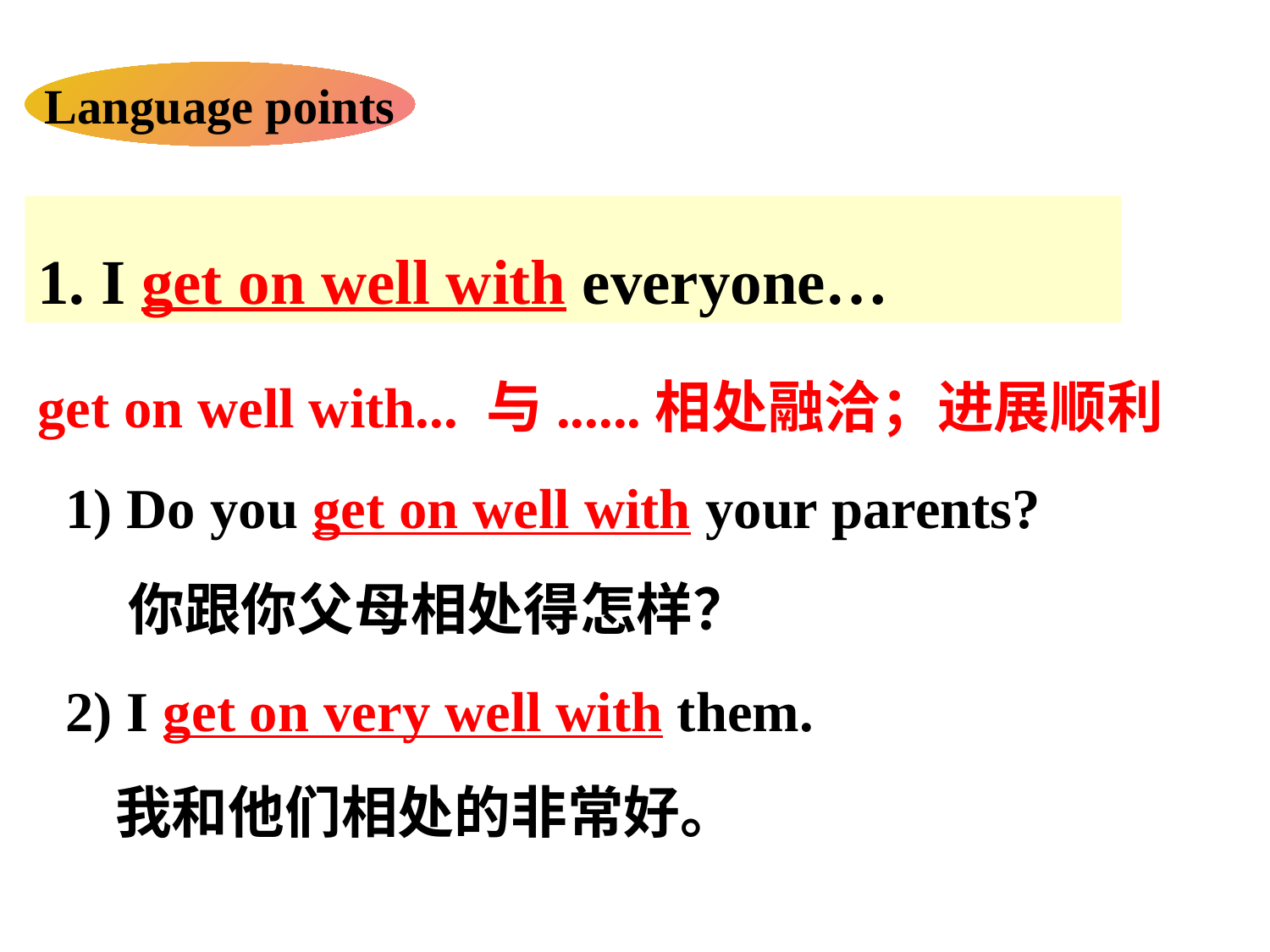

Language points
1. I get on well with everyone…
get on well with... 与......相处融洽；进展顺利
  1) Do you get on well with your parents?
      你跟你父母相处得怎样？
  2) I get on very well with them.
     我和他们相处的非常好。